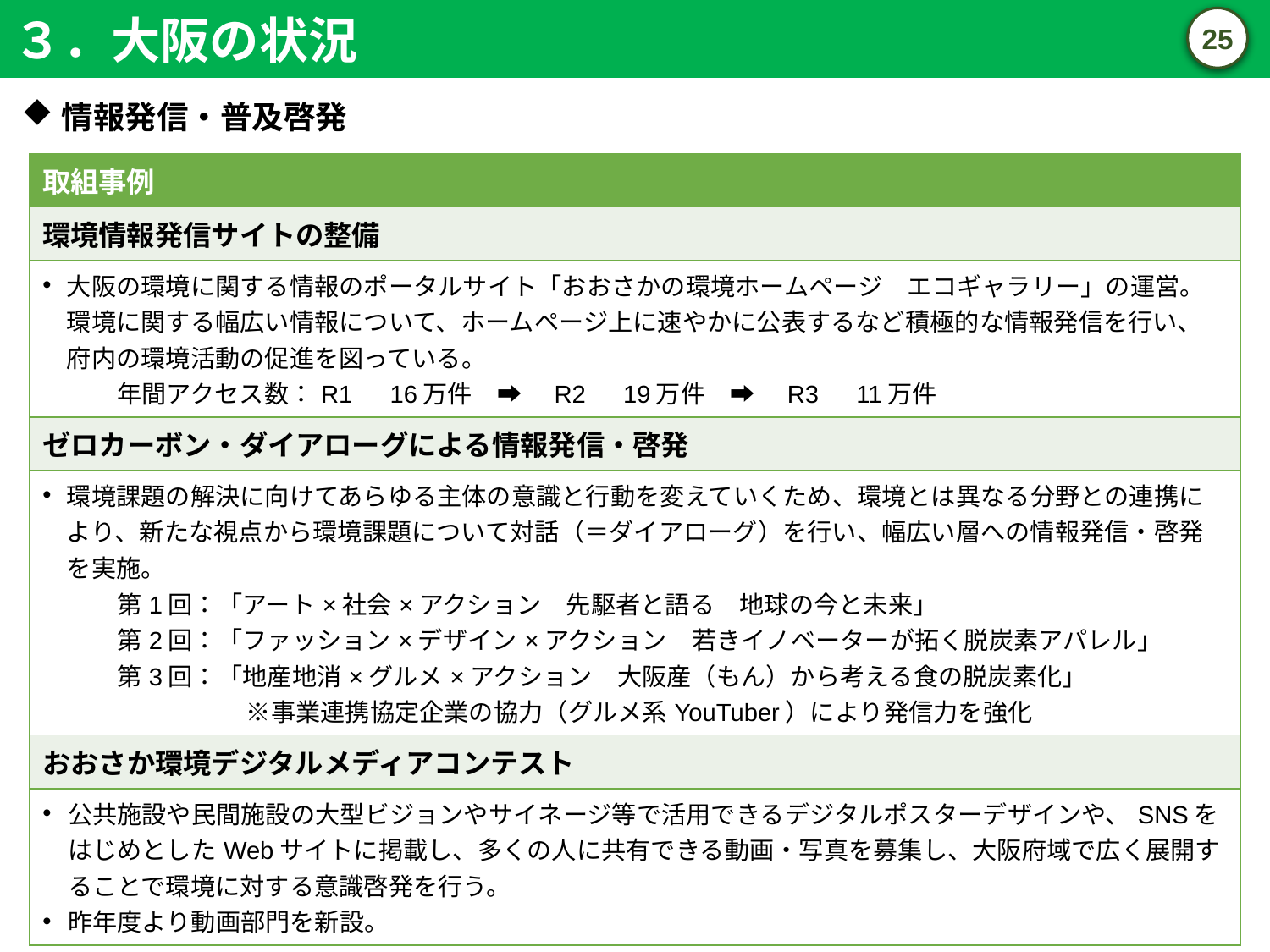

３．大阪の状況
25
情報発信・普及啓発
| 取組事例 |
| --- |
| 環境情報発信サイトの整備 |
| 大阪の環境に関する情報のポータルサイト「おおさかの環境ホームページ　エコギャラリー」の運営。環境に関する幅広い情報について、ホームページ上に速やかに公表するなど積極的な情報発信を行い、府内の環境活動の促進を図っている。 　　　年間アクセス数：R1　16万件　➡　R2　19万件　➡　R3　11万件 |
| ゼロカーボン・ダイアローグによる情報発信・啓発 |
| 環境課題の解決に向けてあらゆる主体の意識と行動を変えていくため、環境とは異なる分野との連携により、新たな視点から環境課題について対話（＝ダイアローグ）を行い、幅広い層への情報発信・啓発を実施。 　　　第1回：「アート×社会×アクション　先駆者と語る　地球の今と未来」 　　　第2回：「ファッション×デザイン×アクション　若きイノベーターが拓く脱炭素アパレル」 　　　第3回：「地産地消×グルメ×アクション　大阪産（もん）から考える食の脱炭素化」 　　　　　　　　 ※事業連携協定企業の協力（グルメ系YouTuber）により発信力を強化 |
| おおさか環境デジタルメディアコンテスト |
| 公共施設や民間施設の大型ビジョンやサイネージ等で活用できるデジタルポスターデザインや、SNSをはじめとしたWebサイトに掲載し、多くの人に共有できる動画・写真を募集し、大阪府域で広く展開することで環境に対する意識啓発を行う。 昨年度より動画部門を新設。 |